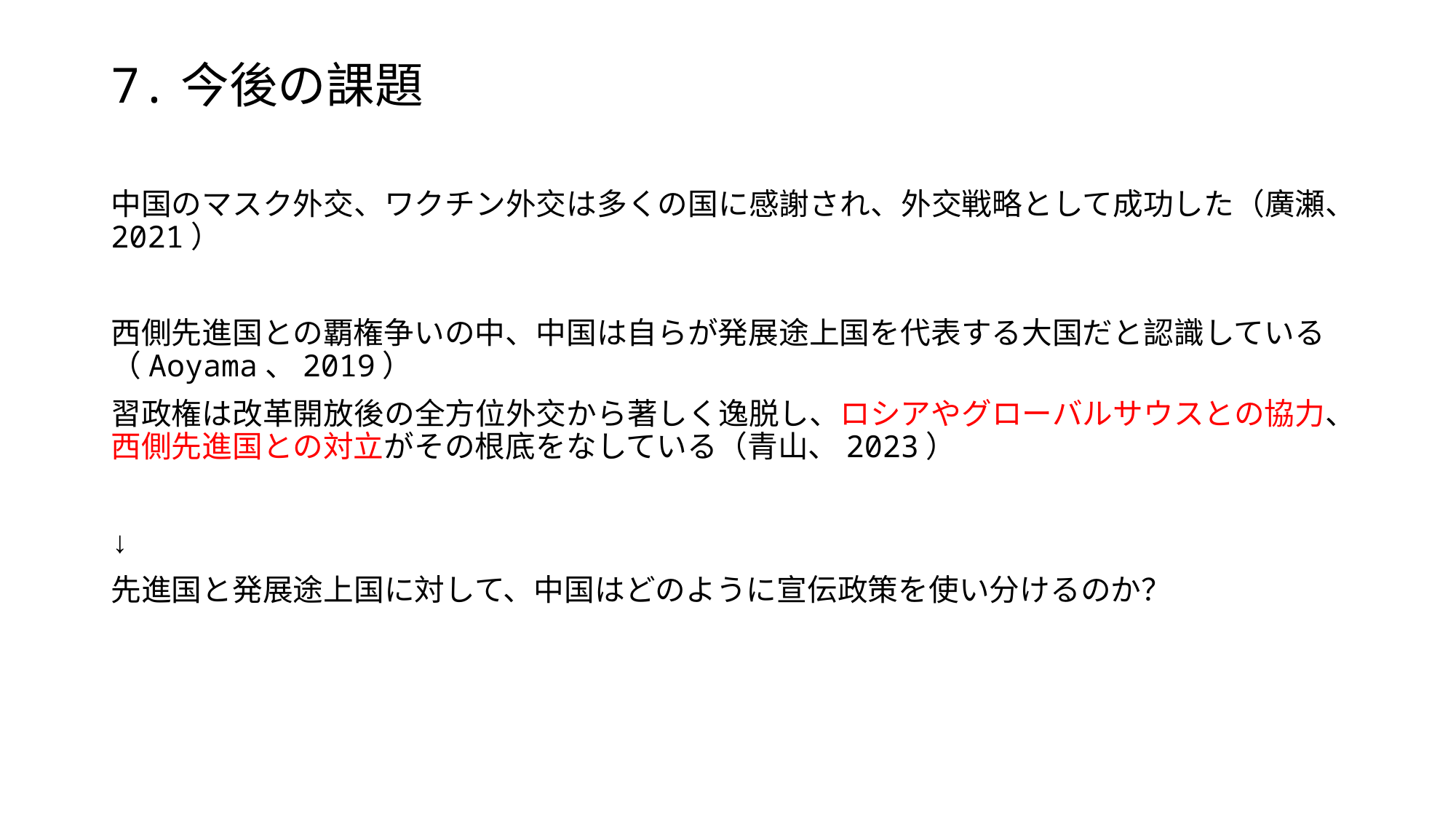

# 7.今後の課題
中国のマスク外交、ワクチン外交は多くの国に感謝され、外交戦略として成功した（廣瀬、2021）

西側先進国との覇権争いの中、中国は自らが発展途上国を代表する大国だと認識している（Aoyama、2019）
習政権は改革開放後の全方位外交から著しく逸脱し、ロシアやグローバルサウスとの協力、西側先進国との対立がその根底をなしている（青山、2023）

↓
先進国と発展途上国に対して、中国はどのように宣伝政策を使い分けるのか？